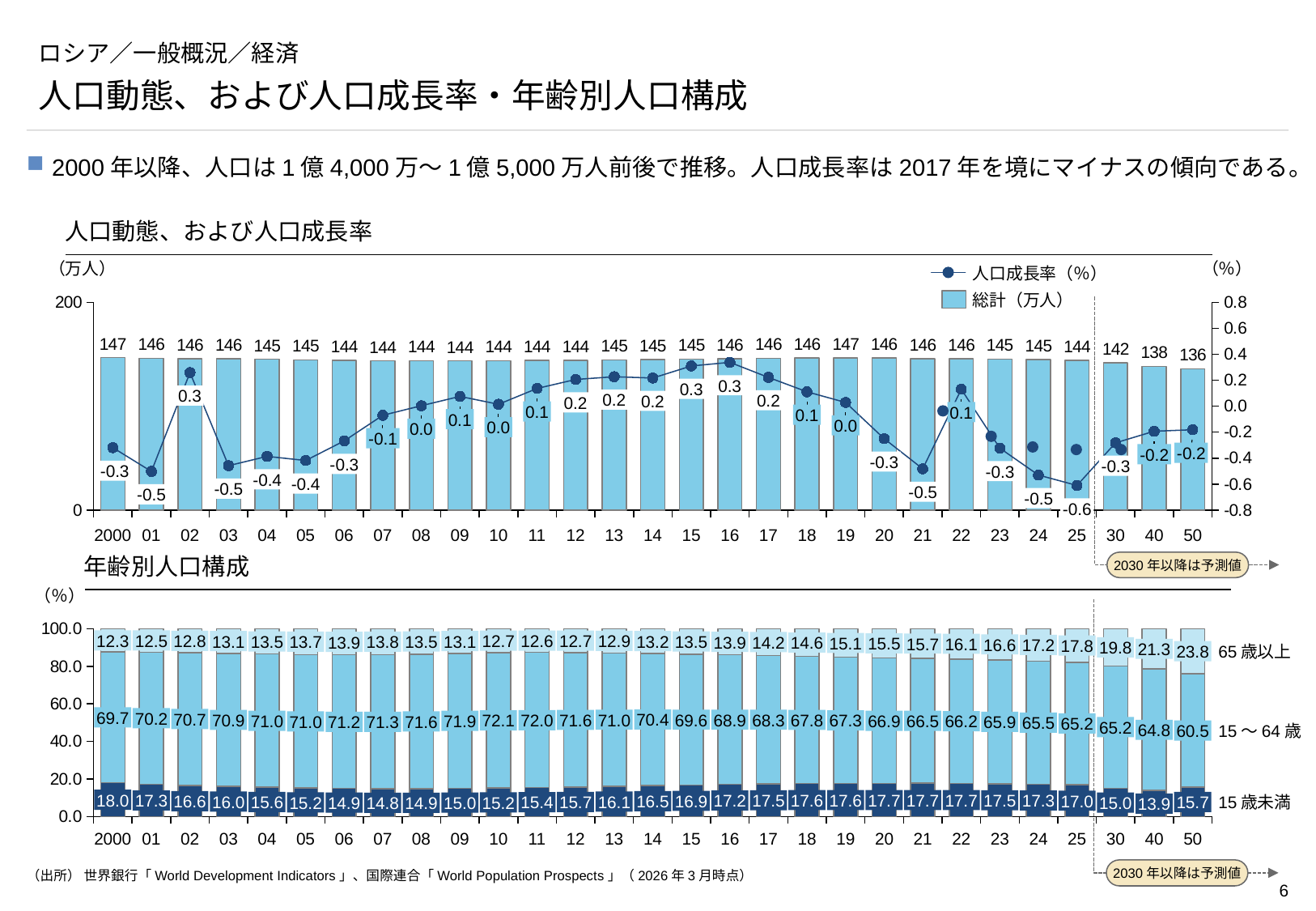

# ロシア／一般概況／経済
人口動態、および人口成長率・年齢別人口構成
2000年以降、人口は1億4,000万～1億5,000万人前後で推移。人口成長率は2017年を境にマイナスの傾向である。
人口動態、および人口成長率
（万人）
（％）
人口成長率（％）

### Chart

| Category |  |  |
|---|---|---|
総計（万人）

2030年以降は予測値
0.3
0.3
0.3
0.2
0.2
0.2
0.2
0.1
0.1
0.1

0.1
0.0
0.0
0.0
-0.1

-0.2
-0.2

-0.3
-0.3
-0.3
-0.3
-0.3
-0.4
-0.4
-0.5
-0.5
-0.5
-0.5
-0.6
2000
01
02
03
04
05
06
07
08
09
10
11
12
13
14
15
16
17
18
19
20
21
22
23
24
25
30
40
50
年齢別人口構成
（％）

2030年以降は予測値

### Chart

| Category |  |  |  |
|---|---|---|---|
12.3
12.5
12.7
12.6
12.7
12.8
12.9
13.1
13.1
13.2
13.5
13.5
13.5
13.7
13.8
13.9
13.9
14.2
14.6
15.1
15.5
15.7
16.1
16.6
17.2
17.8
19.8
21.3
23.8
65歳以上
69.7
70.2
70.7
70.4
71.0
69.6
68.9
68.3
70.9
71.6
67.8
72.0
72.1
67.3
71.0
71.9
66.9
66.5
66.2
71.0
71.6
71.2
71.3
65.9
65.5
65.2
65.2
64.8
60.5
15～64歳
18.0
17.6
17.6
17.7
17.7
17.7
17.5
17.5
17.3
17.2
17.3
17.0
16.9
16.6
16.5
16.0
16.1
15.6
15.7
15.7
15歳未満
15.4
15.2
15.2
14.9
15.0
15.0
14.8
14.9
13.9
2000
01
02
03
04
05
06
07
08
09
10
11
12
13
14
15
16
17
18
19
20
21
22
23
24
25
30
40
50
（出所） 世界銀行「World Development Indicators」、国際連合「World Population Prospects」（2026年3月時点）